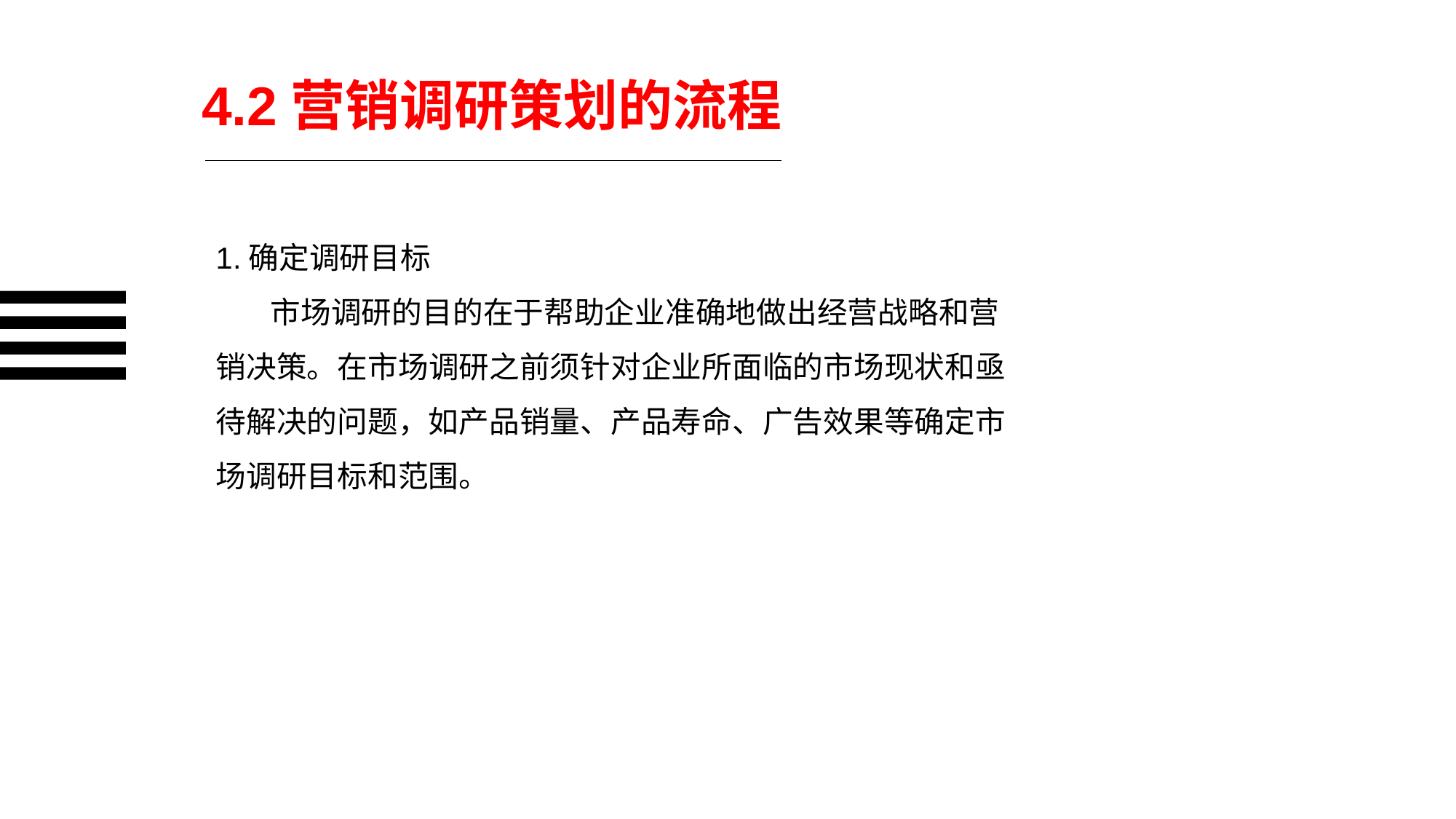

4.2营销调研策划的流程
1.确定调研目标
市场调研的目的在于帮助企业准确地做出经营战略和营销决策。在市场调研之前须针对企业所面临的市场现状和亟待解决的问题，如产品销量、产品寿命、广告效果等确定市场调研目标和范围。